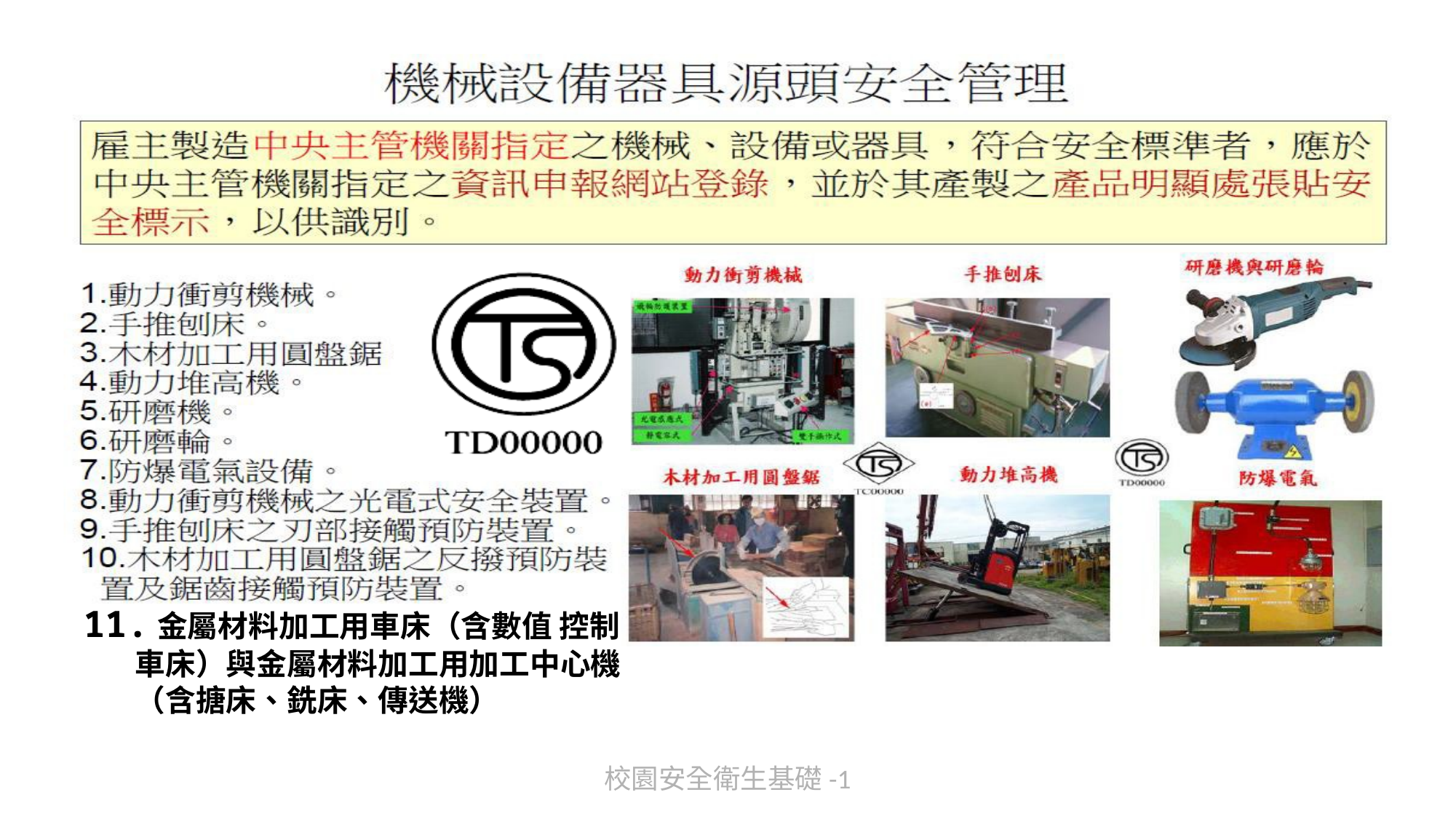

11.金屬材料加工用車床（含數值 控制車床）與金屬材料加工用加工中心機（含搪床、銑床、傳送機）
校園安全衛生基礎-1
32